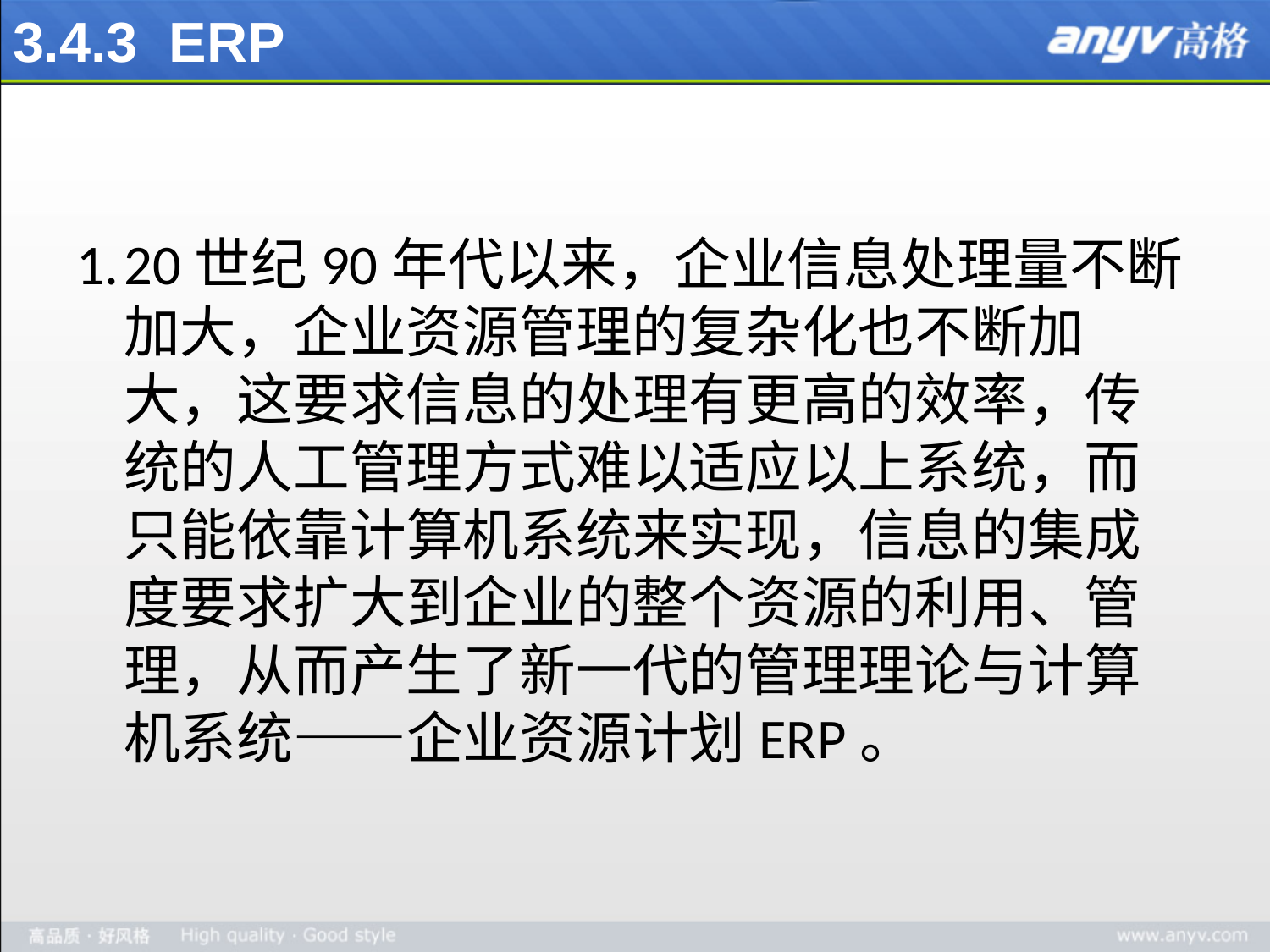

# 3.4.3  ERP
20世纪90年代以来，企业信息处理量不断加大，企业资源管理的复杂化也不断加大，这要求信息的处理有更高的效率，传统的人工管理方式难以适应以上系统，而只能依靠计算机系统来实现，信息的集成度要求扩大到企业的整个资源的利用、管理，从而产生了新一代的管理理论与计算机系统——企业资源计划ERP。